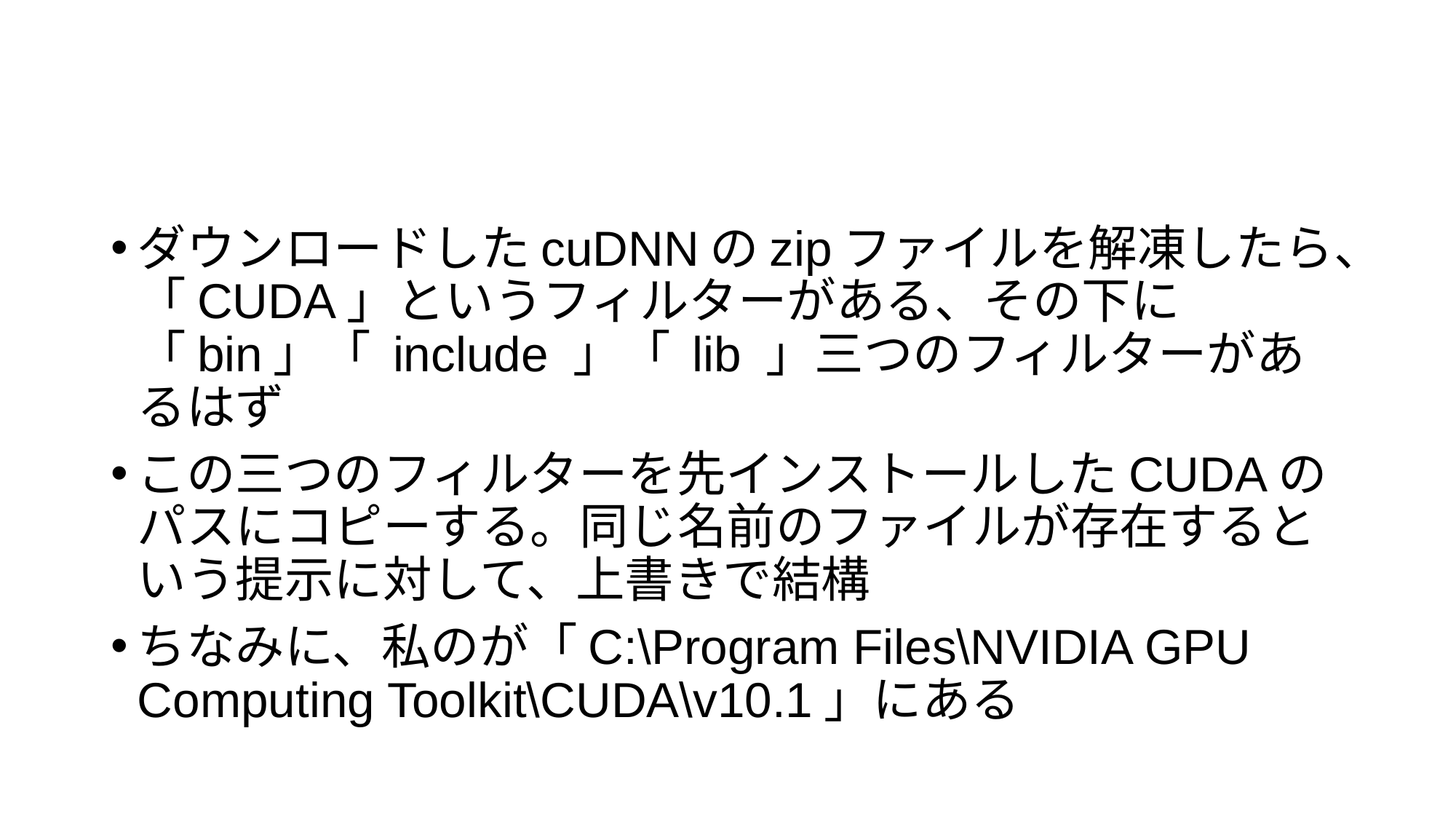

#
ダウンロードしたcuDNNのzipファイルを解凍したら、「CUDA」というフィルターがある、その下に「bin」「 include 」「 lib 」三つのフィルターがあるはず
この三つのフィルターを先インストールしたCUDAのパスにコピーする。同じ名前のファイルが存在するという提示に対して、上書きで結構
ちなみに、私のが「C:\Program Files\NVIDIA GPU Computing Toolkit\CUDA\v10.1」にある